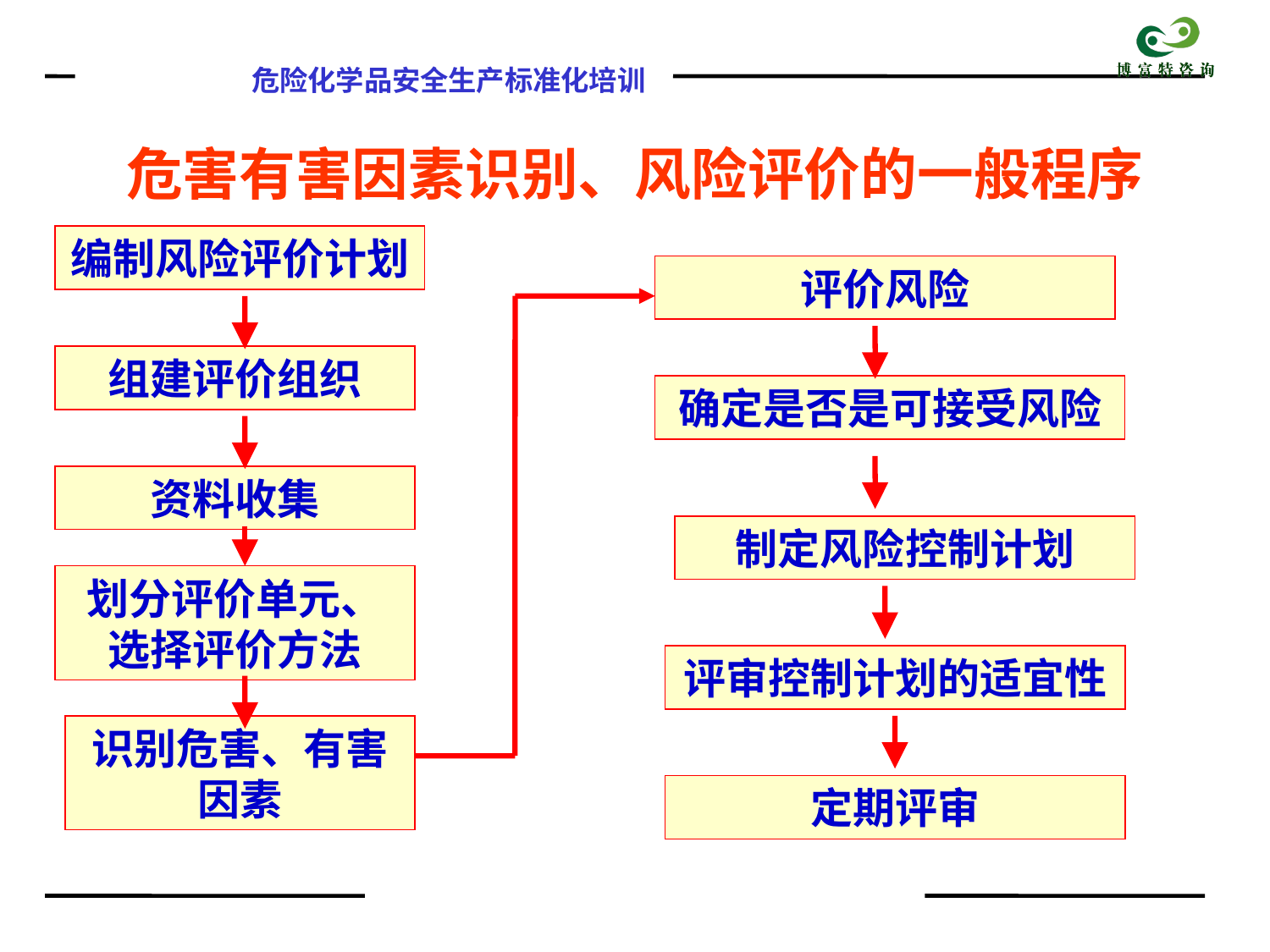

危害有害因素识别、风险评价的一般程序
编制风险评价计划
评价风险

组建评价组织
确定是否是可接受风险

资料收集
制定风险控制计划

划分评价单元、选择评价方法

评审控制计划的适宜性

识别危害、有害因素

定期评审